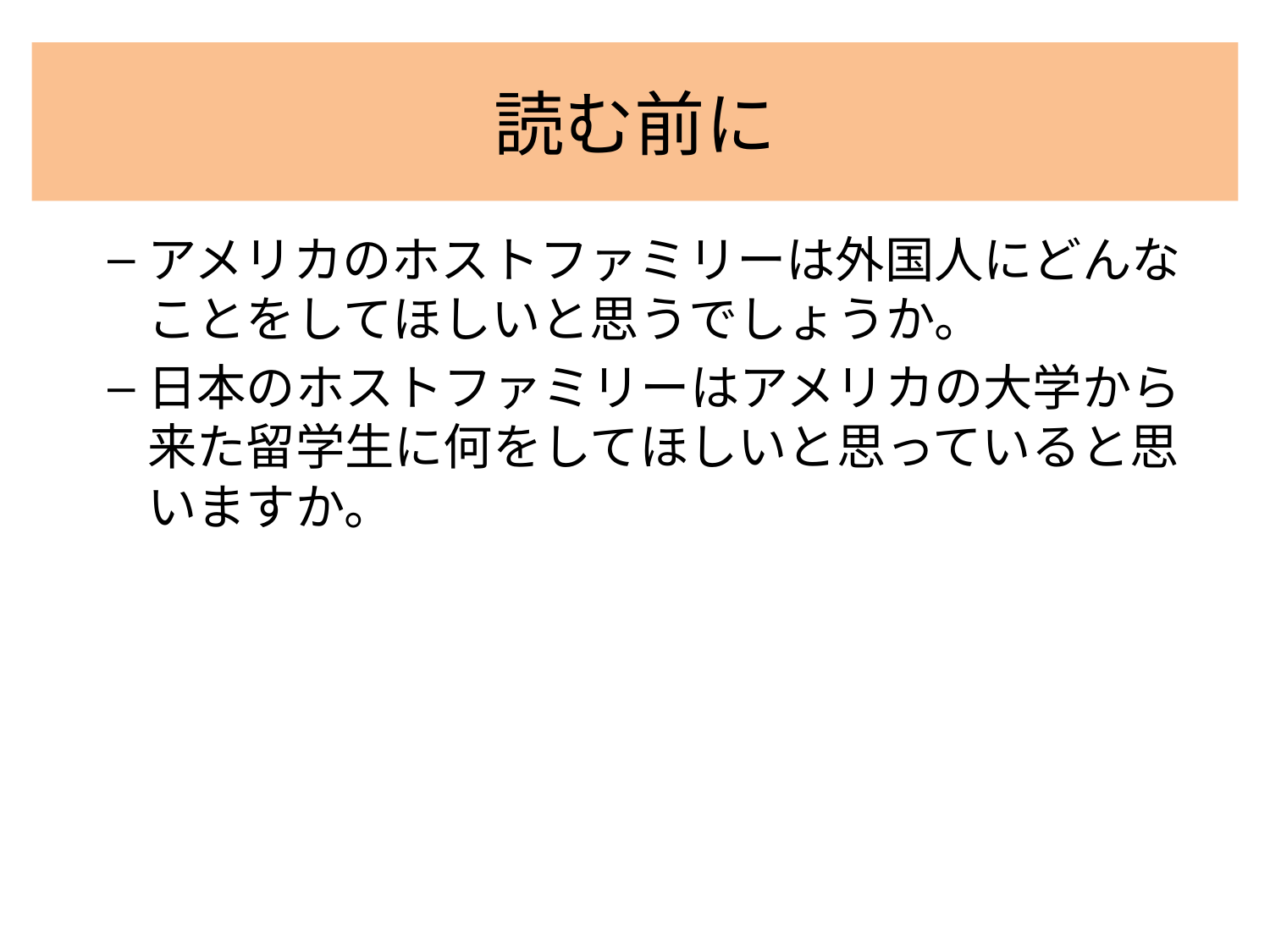

# 読む前に
アメリカのホストファミリーは外国人にどんなことをしてほしいと思うでしょうか。
日本のホストファミリーはアメリカの大学から来た留学生に何をしてほしいと思っていると思いますか。